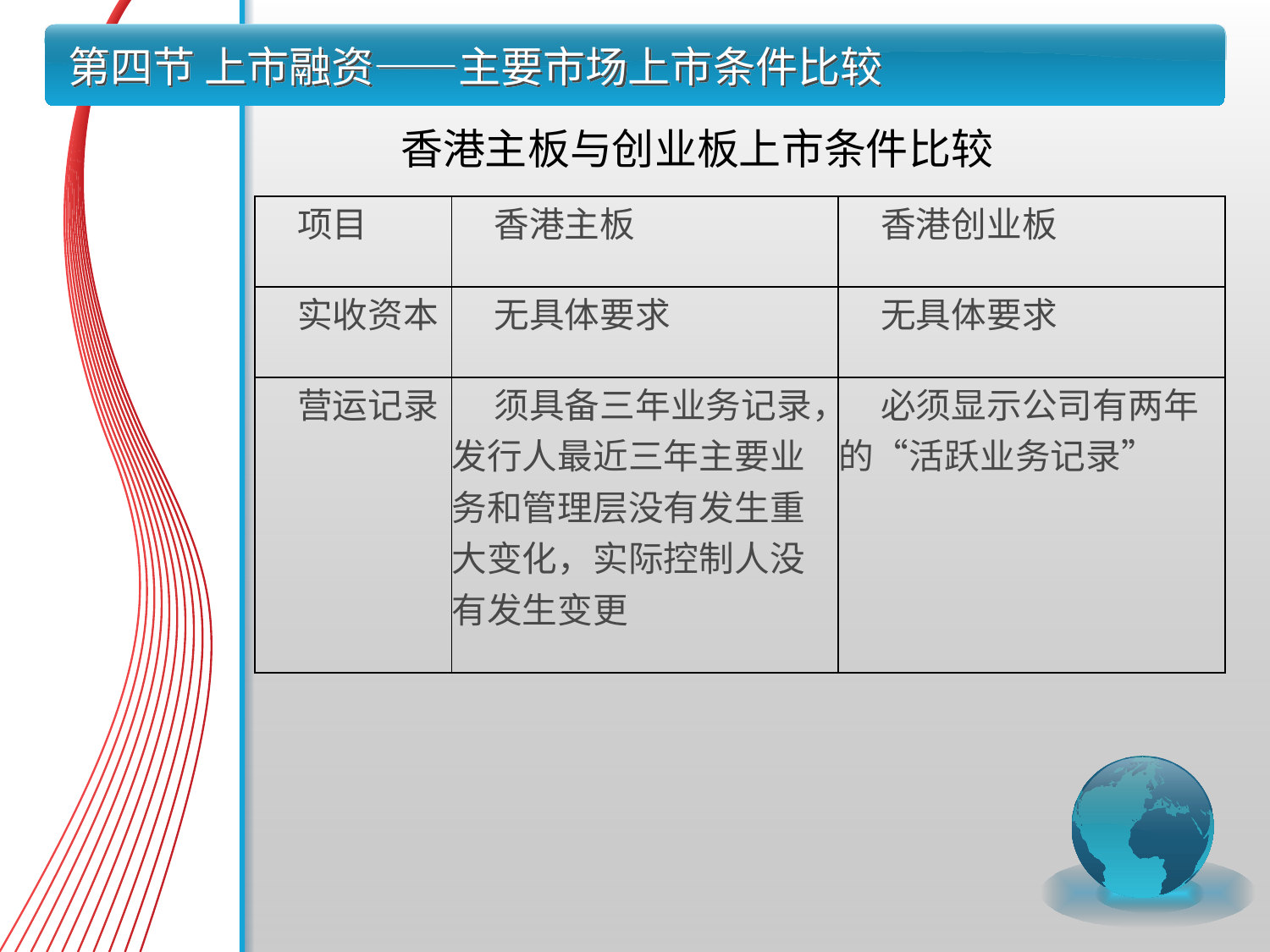

# 第四节 上市融资——主要市场上市条件比较
香港主板与创业板上市条件比较
| 项目 | 香港主板 | 香港创业板 |
| --- | --- | --- |
| 实收资本 | 无具体要求 | 无具体要求 |
| 营运记录 | 须具备三年业务记录，发行人最近三年主要业务和管理层没有发生重大变化，实际控制人没有发生变更 | 必须显示公司有两年的“活跃业务记录” |